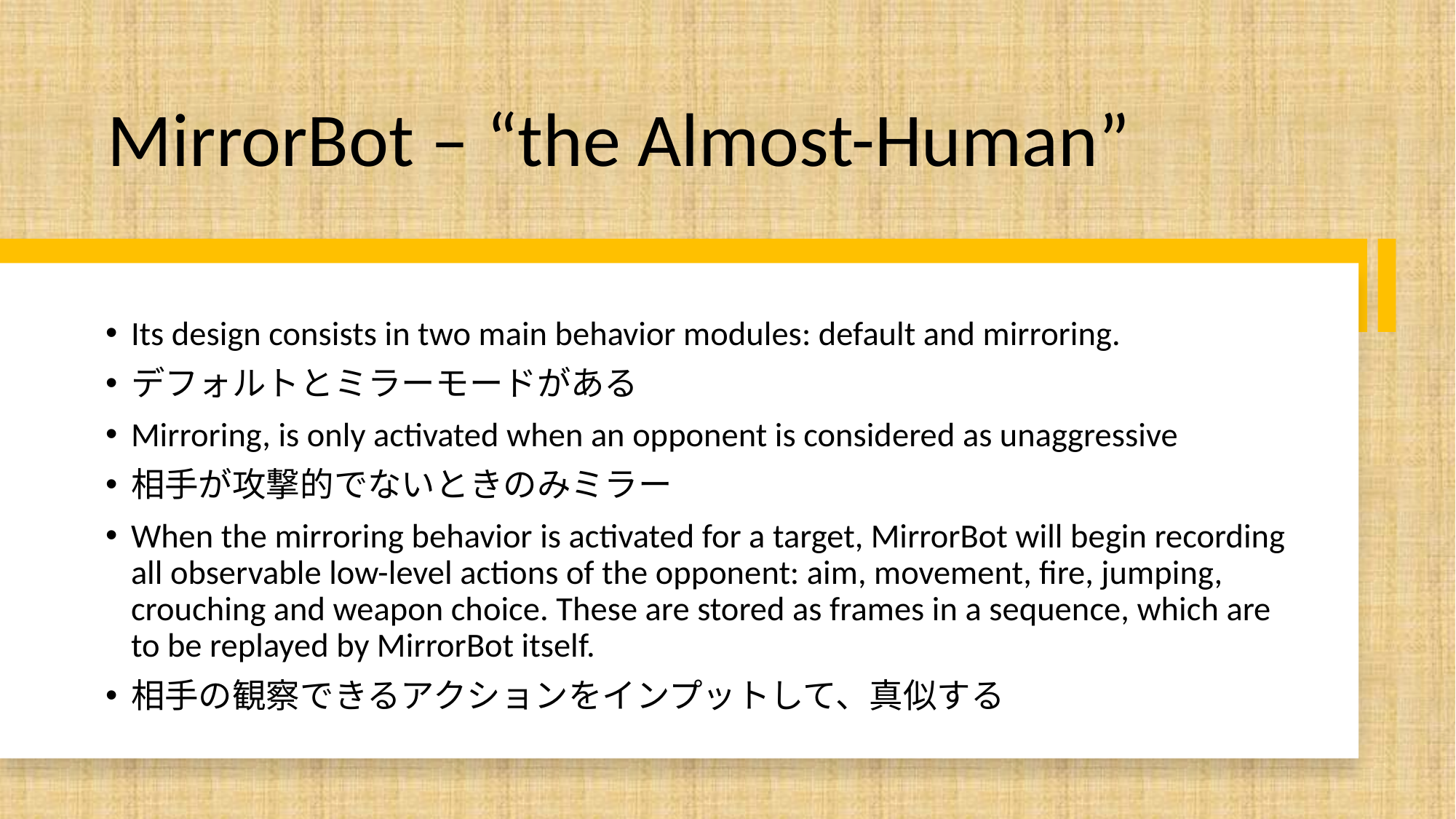

# MirrorBot – “the Almost-Human”

Its design consists in two main behavior modules: default and mirroring.
デフォルトとミラーモードがある
Mirroring, is only activated when an opponent is considered as unaggressive
相手が攻撃的でないときのみミラー
When the mirroring behavior is activated for a target, MirrorBot will begin recording all observable low-level actions of the opponent: aim, movement, fire, jumping, crouching and weapon choice. These are stored as frames in a sequence, which are to be replayed by MirrorBot itself.
相手の観察できるアクションをインプットして、真似する